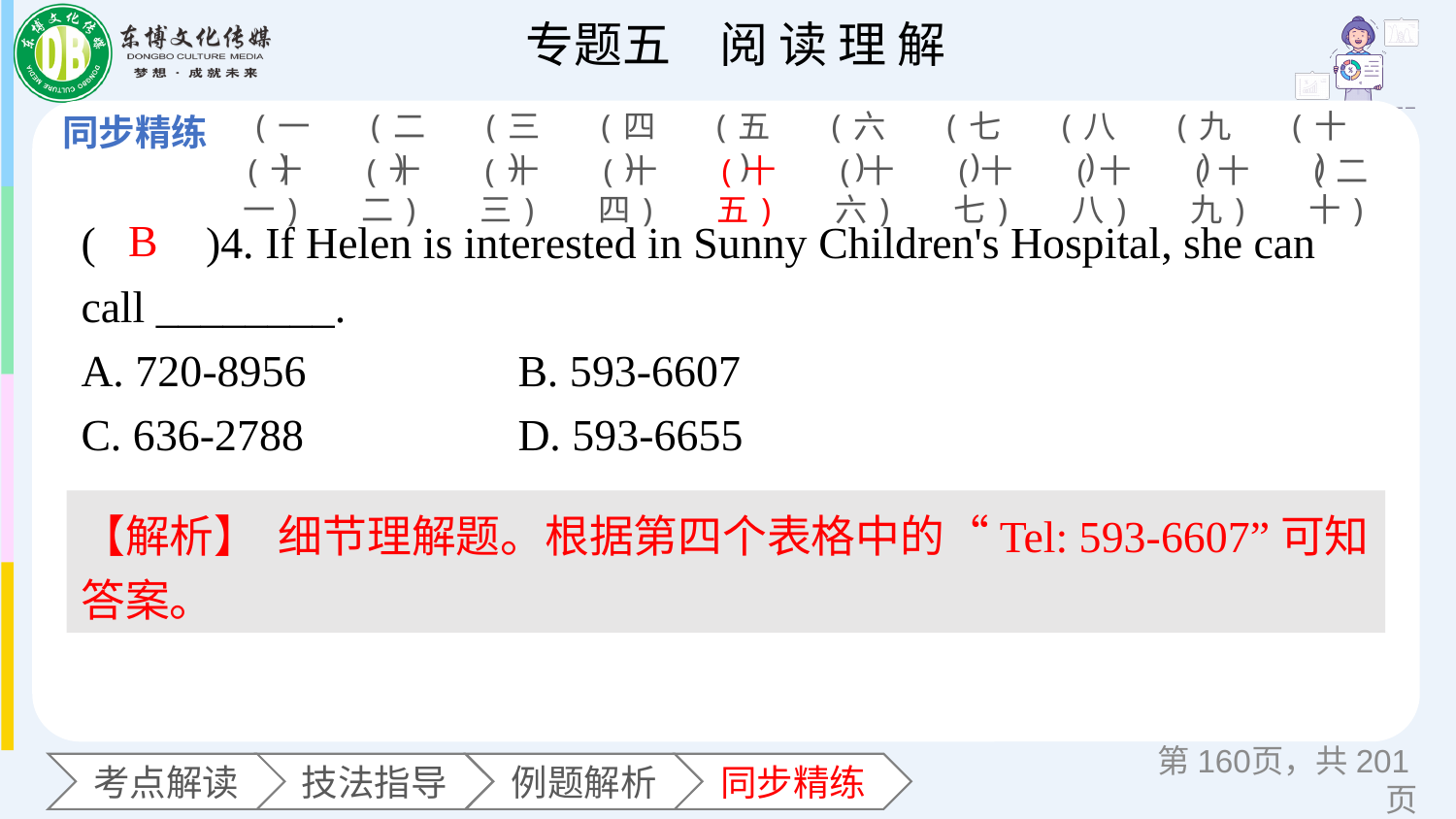

(一)
(二)
(三)
(四)
(五)
(六)
(七)
(八)
(九)
(十)
(十一)
(十二)
(十三)
(十四)
(十五)
(十六)
(十七)
(十八)
(十九)
(二十)
(　　)4. If Helen is interested in Sunny Children's Hospital, she can call ________.
A. 720-8956    		B. 593-6607
C. 636-2788    		D. 593-6655
B
【解析】  细节理解题。根据第四个表格中的“Tel: 593-6607”可知答案。
第160页，共201页